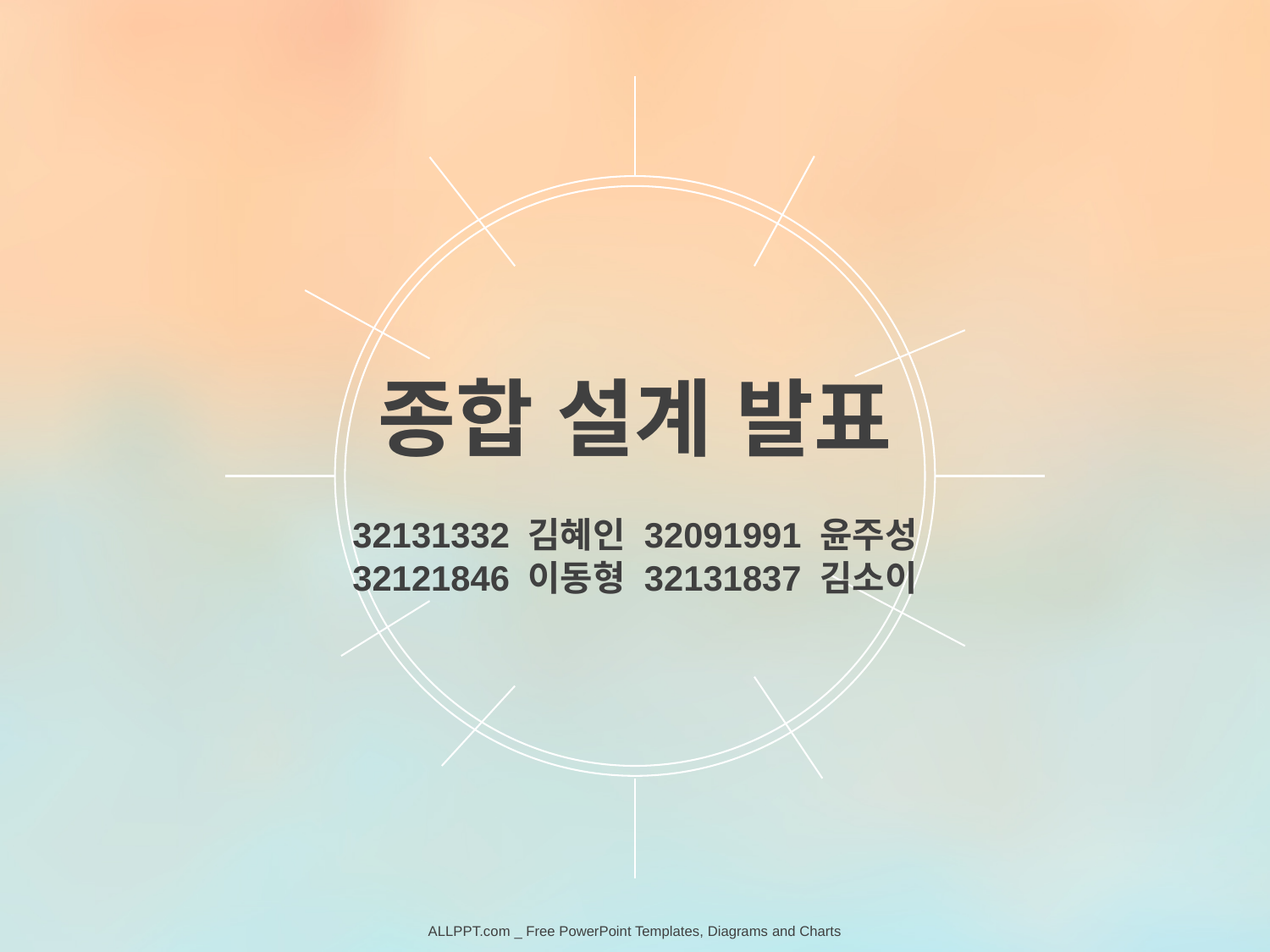

종합 설계 발표
32131332 김혜인 32091991 윤주성
32121846 이동형 32131837 김소이

ALLPPT.com _ Free PowerPoint Templates, Diagrams and Charts